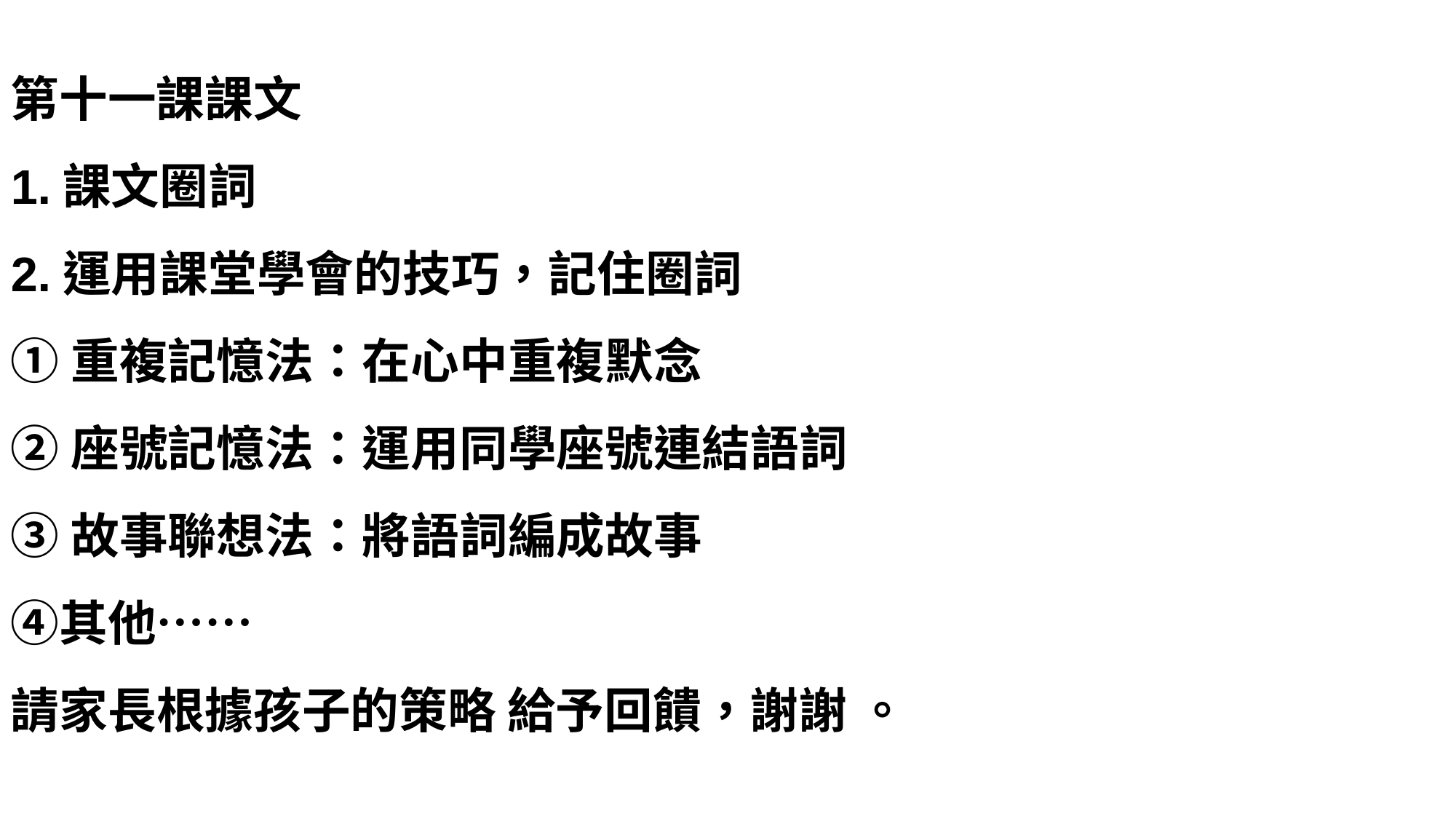

第十一課課文
1.課文圈詞
2.運用課堂學會的技巧，記住圈詞
①重󠇡複記憶法：在心中重複默念
②座號記憶法：運用同學座號連結語詞
③故事聯想法：將語詞編成故事
④其他……
請家長󠇡根據孩子的策略 給予回饋，謝謝󠇡 。